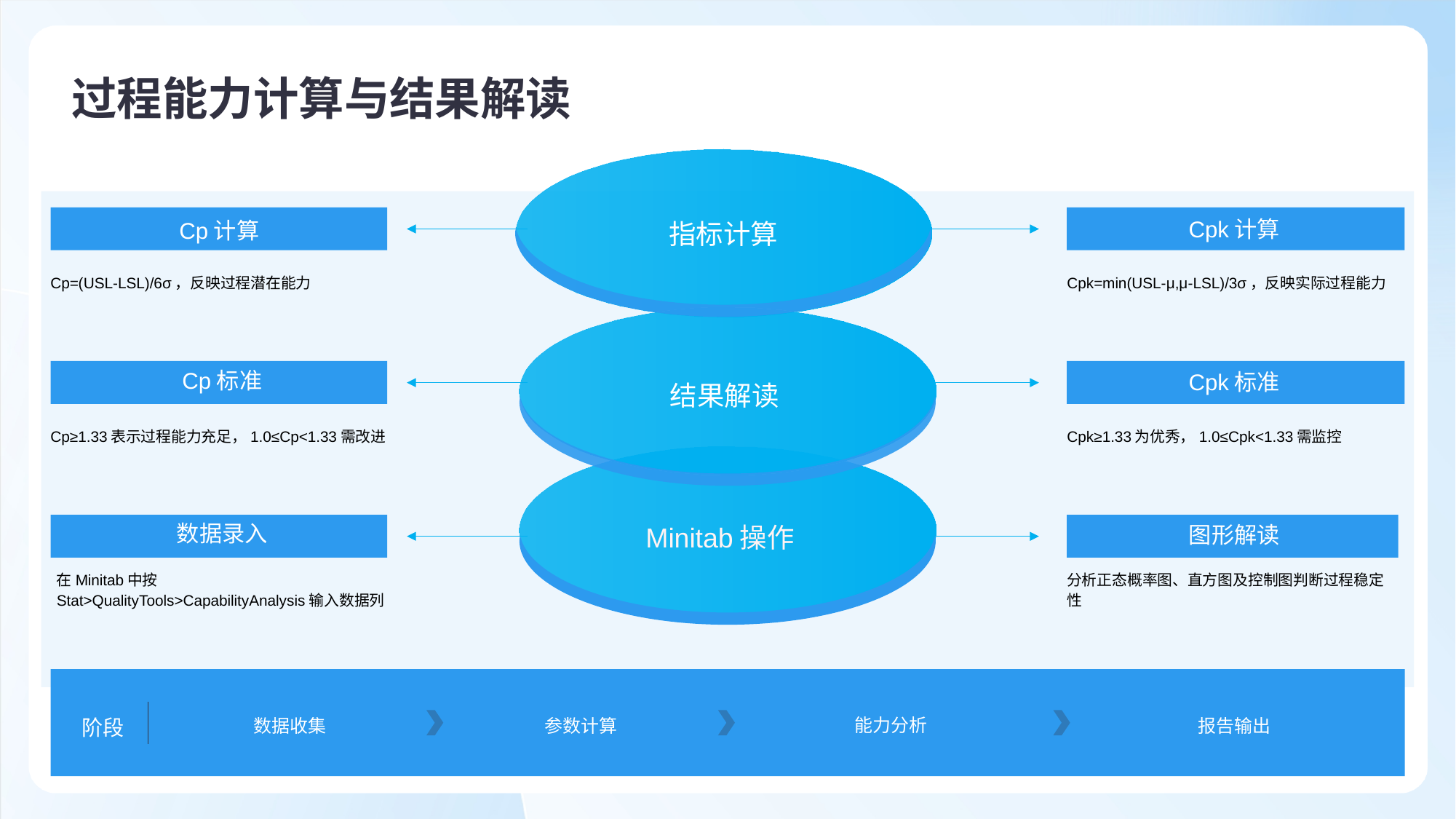

过程能力计算与结果解读

Cpk计算
Cp计算
指标计算

Cp=(USL-LSL)/6σ，反映过程潜在能力
Cpk=min(USL-μ,μ-LSL)/3σ，反映实际过程能力

Cp标准
Cpk标准
结果解读

Cp≥1.33表示过程能力充足，1.0≤Cp<1.33需改进
Cpk≥1.33为优秀，1.0≤Cpk<1.33需监控

数据录入
Minitab操作
图形解读

在Minitab中按Stat>QualityTools>CapabilityAnalysis输入数据列
分析正态概率图、直方图及控制图判断过程稳定性

阶段
能力分析
数据收集
参数计算
报告输出